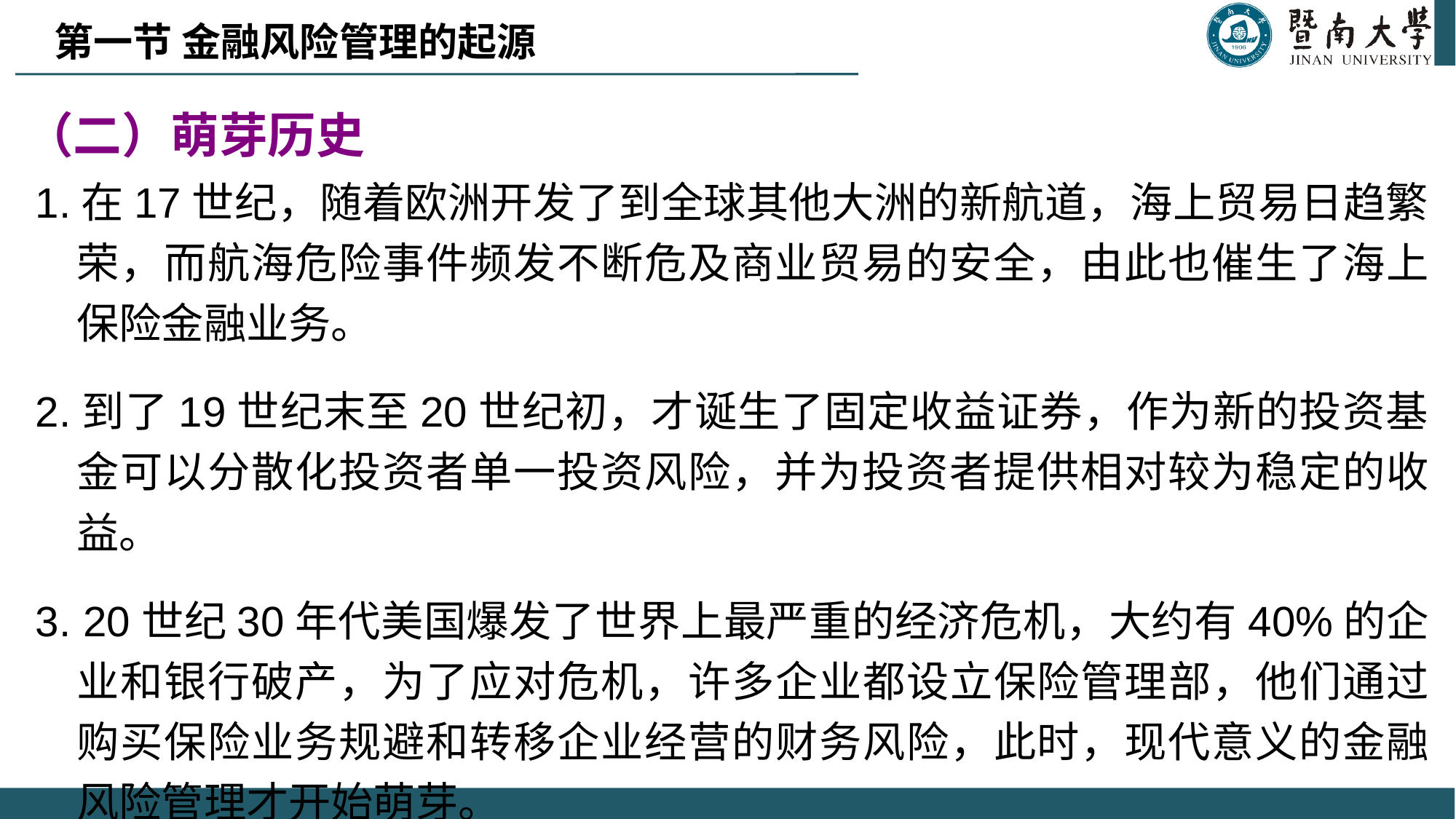

第一节 金融风险管理的起源
# （二）萌芽历史
1.在17世纪，随着欧洲开发了到全球其他大洲的新航道，海上贸易日趋繁荣，而航海危险事件频发不断危及商业贸易的安全，由此也催生了海上保险金融业务。
2.到了19世纪末至20世纪初，才诞生了固定收益证券，作为新的投资基金可以分散化投资者单一投资风险，并为投资者提供相对较为稳定的收益。
3. 20世纪30年代美国爆发了世界上最严重的经济危机，大约有40%的企业和银行破产，为了应对危机，许多企业都设立保险管理部，他们通过购买保险业务规避和转移企业经营的财务风险，此时，现代意义的金融风险管理才开始萌芽。